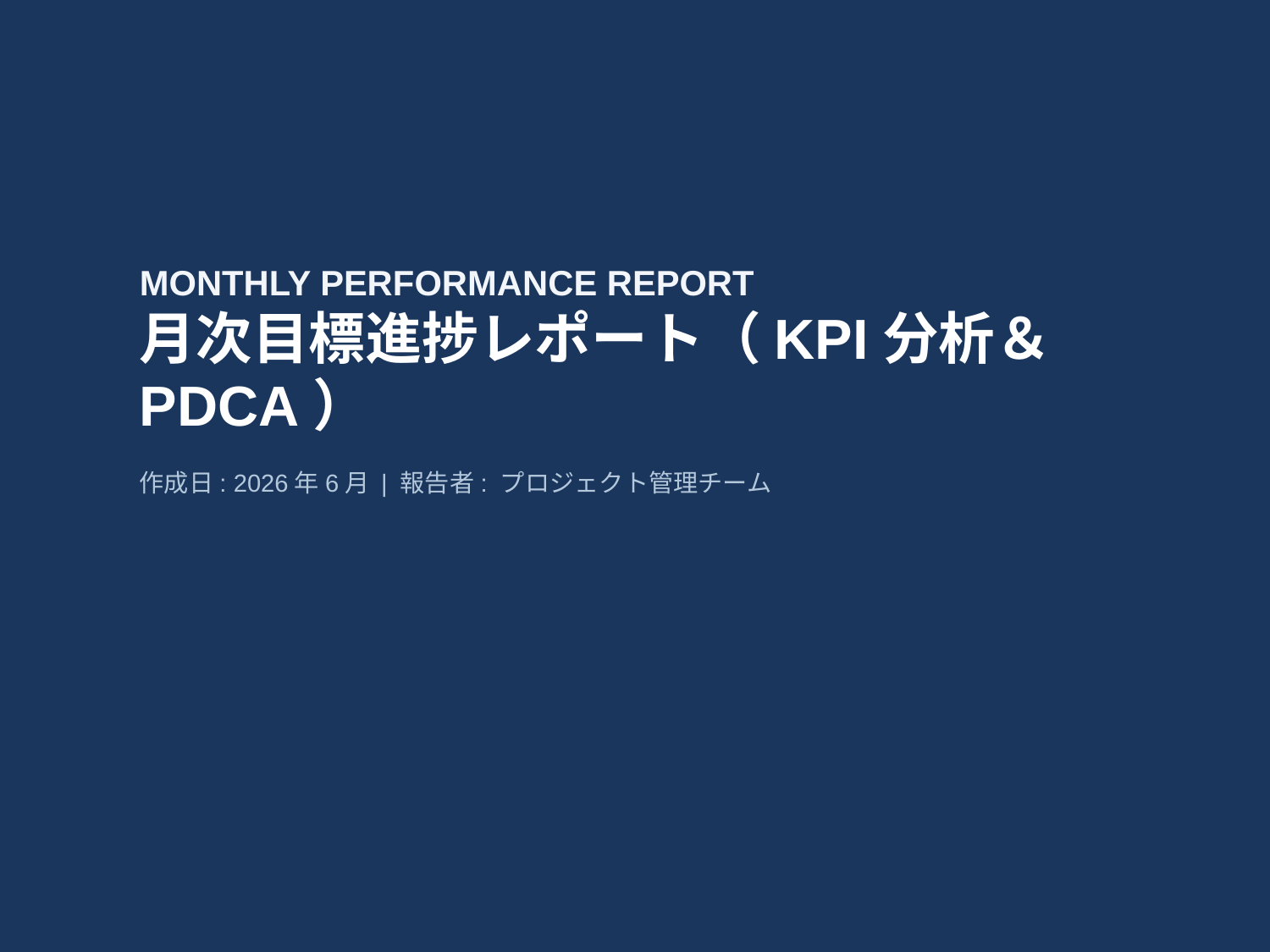

MONTHLY PERFORMANCE REPORT
月次目標進捗レポート（KPI分析＆PDCA）
作成日: 2026年6月 | 報告者: プロジェクト管理チーム
#